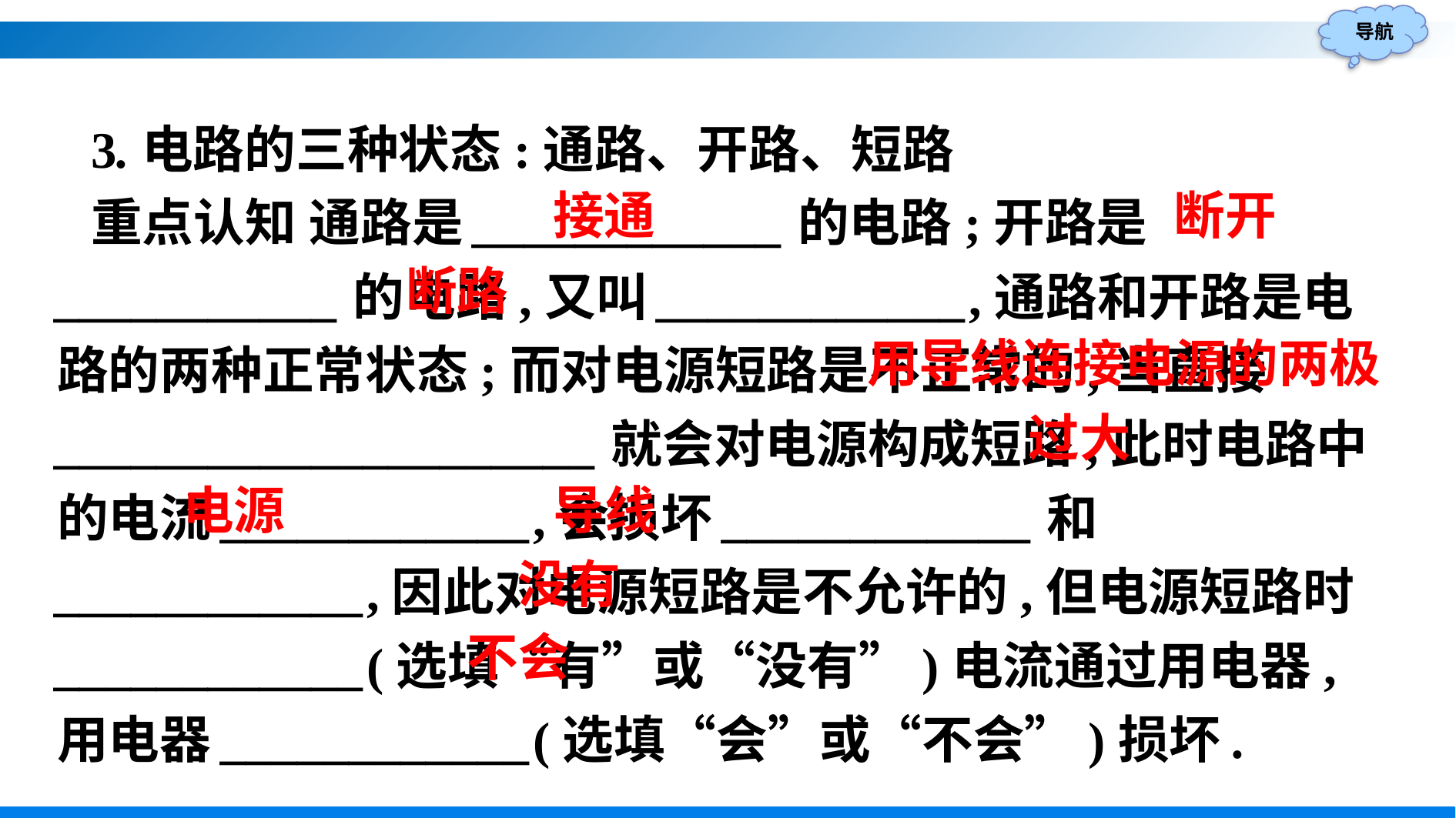

3.电路的三种状态:通路、开路、短路
重点认知 通路是____________的电路;开路是___________的电路,又叫____________,通路和开路是电路的两种正常状态;而对电源短路是不正常的,当直接_____________________就会对电源构成短路,此时电路中的电流____________,会损坏____________和____________,因此对电源短路是不允许的,但电源短路时____________(选填“有”或“没有”)电流通过用电器,用电器____________(选填“会”或“不会”)损坏.
断开
接通
断路
用导线连接电源的两极
过大
电源
导线
没有
不会